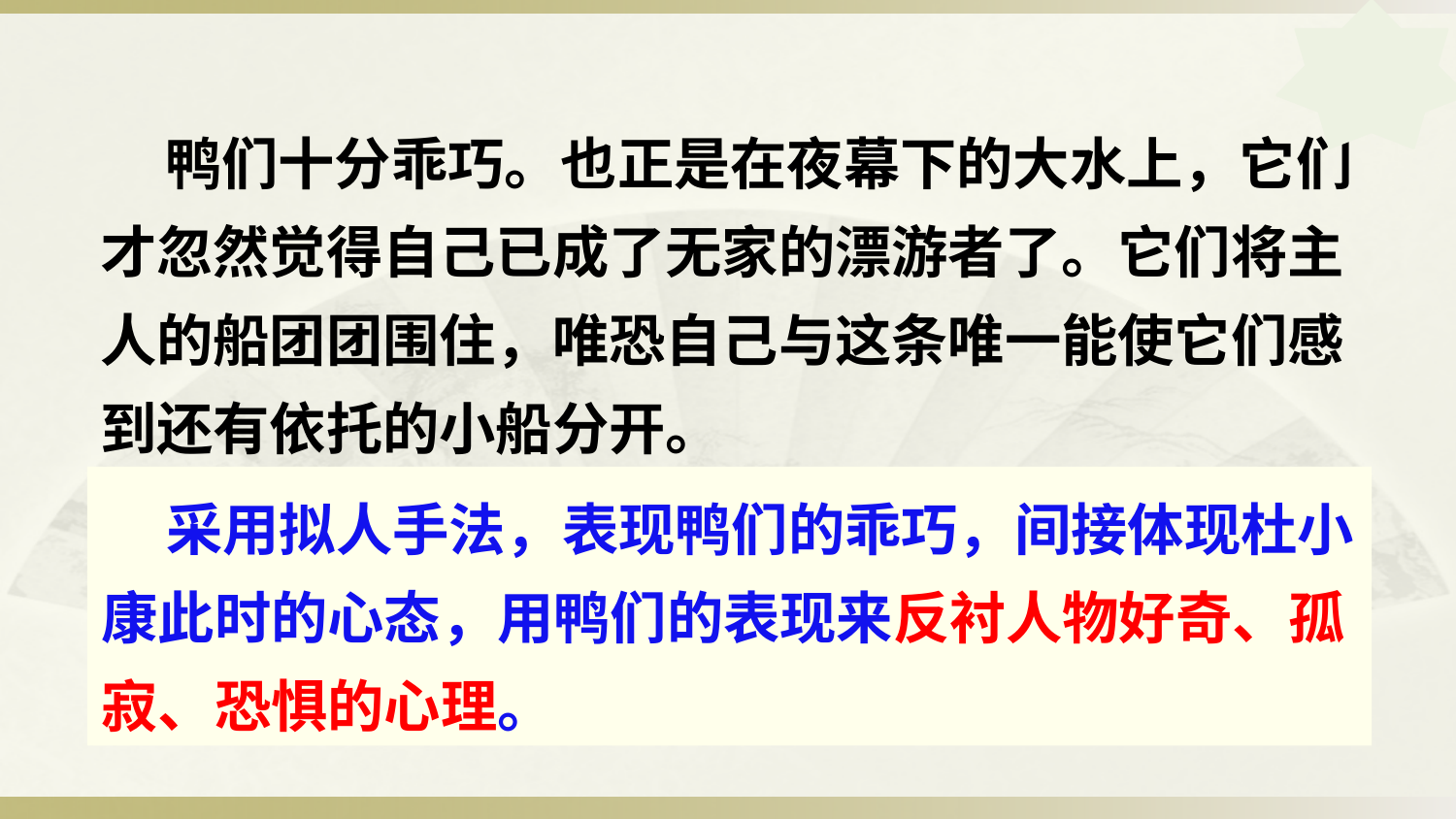

鸭们十分乖巧。也正是在夜幕下的大水上，它们才忽然觉得自己已成了无家的漂游者了。它们将主人的船团团围住，唯恐自己与这条唯一能使它们感到还有依托的小船分开。
    采用拟人手法，表现鸭们的乖巧，间接体现杜小康此时的心态，用鸭们的表现来反衬人物好奇、孤寂、恐惧的心理。